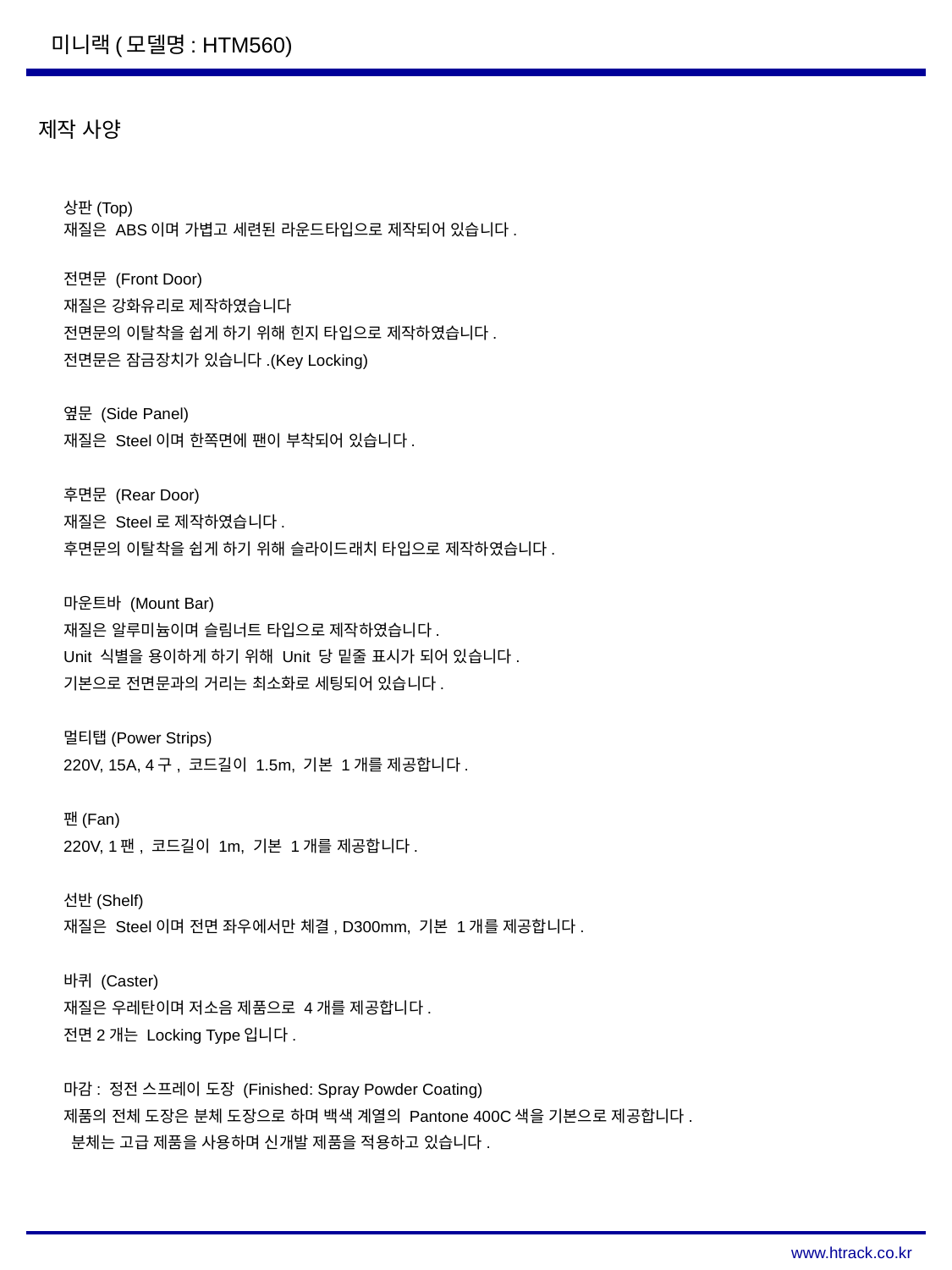

미니랙(모델명: HTM560)
제작 사양
상판(Top)
재질은 ABS이며 가볍고 세련된 라운드타입으로 제작되어 있습니다.

전면문 (Front Door)
재질은 강화유리로 제작하였습니다
전면문의 이탈착을 쉽게 하기 위해 힌지 타입으로 제작하였습니다.
전면문은 잠금장치가 있습니다.(Key Locking)

옆문 (Side Panel)
재질은 Steel이며 한쪽면에 팬이 부착되어 있습니다.

후면문 (Rear Door)
재질은 Steel로 제작하였습니다.
후면문의 이탈착을 쉽게 하기 위해 슬라이드래치 타입으로 제작하였습니다.

마운트바 (Mount Bar)
재질은 알루미늄이며 슬림너트 타입으로 제작하였습니다.
Unit 식별을 용이하게 하기 위해 Unit 당 밑줄 표시가 되어 있습니다.
기본으로 전면문과의 거리는 최소화로 세팅되어 있습니다.

멀티탭(Power Strips)
220V, 15A, 4구, 코드길이 1.5m, 기본 1개를 제공합니다.

팬(Fan)
220V, 1팬, 코드길이 1m, 기본 1개를 제공합니다.

선반(Shelf)
재질은 Steel이며 전면 좌우에서만 체결, D300mm, 기본 1개를 제공합니다.

바퀴 (Caster)
재질은 우레탄이며 저소음 제품으로 4개를 제공합니다.
전면2개는 Locking Type입니다.

마감: 정전 스프레이 도장 (Finished: Spray Powder Coating)
제품의 전체 도장은 분체 도장으로 하며 백색 계열의 Pantone 400C색을 기본으로 제공합니다.
 분체는 고급 제품을 사용하며 신개발 제품을 적용하고 있습니다.
www.htrack.co.kr